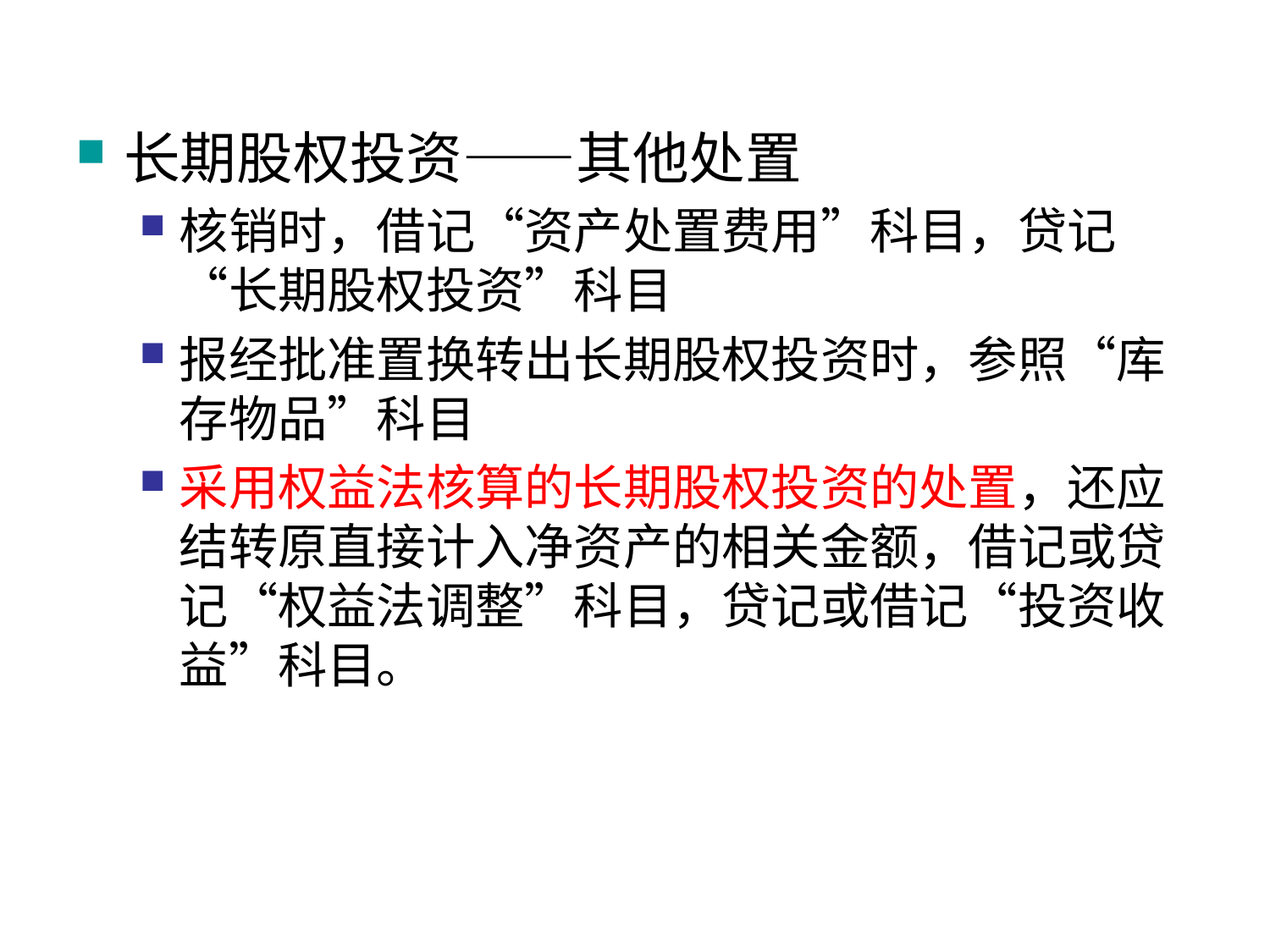

长期股权投资——其他处置
核销时，借记“资产处置费用”科目，贷记“长期股权投资”科目
报经批准置换转出长期股权投资时，参照“库存物品”科目
采用权益法核算的长期股权投资的处置，还应结转原直接计入净资产的相关金额，借记或贷记“权益法调整”科目，贷记或借记“投资收益”科目。

139